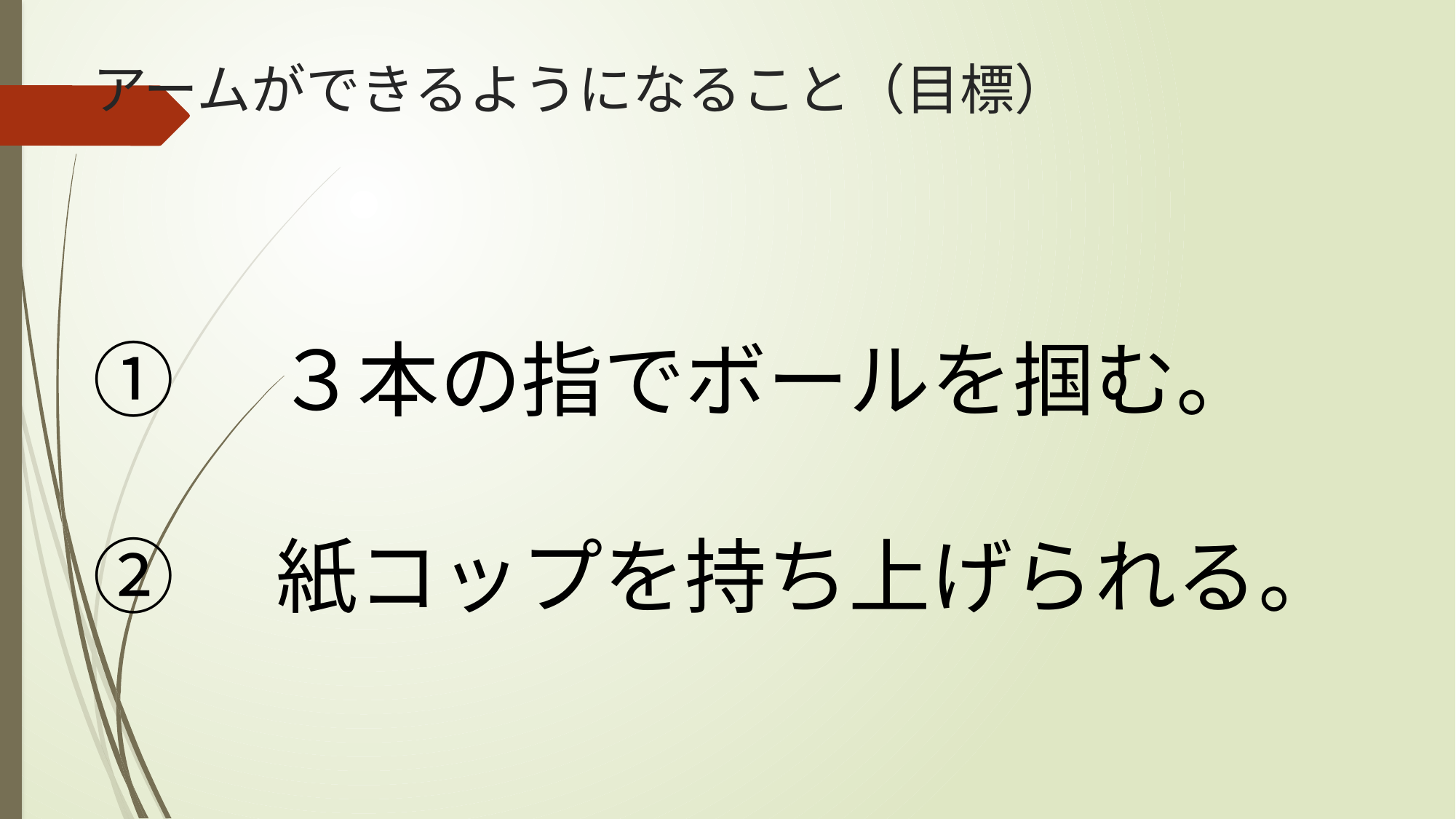

# アームができるようになること（目標）
①　３本の指でボールを掴む。

②　紙コップを持ち上げられる。